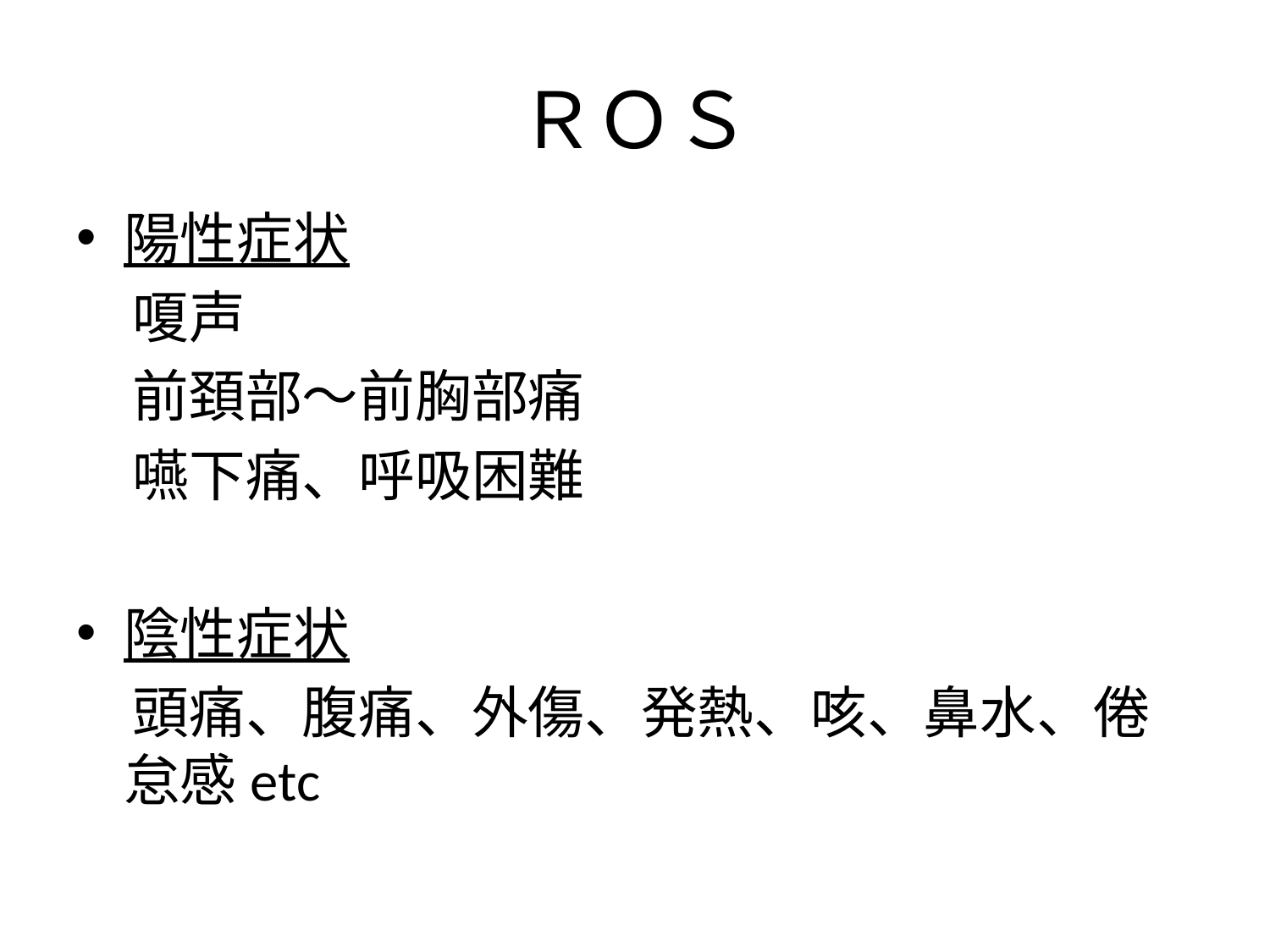

# ＲＯＳ
陽性症状
　嗄声
　前頚部～前胸部痛
　嚥下痛、呼吸困難

陰性症状
　頭痛、腹痛、外傷、発熱、咳、鼻水、倦怠感etc